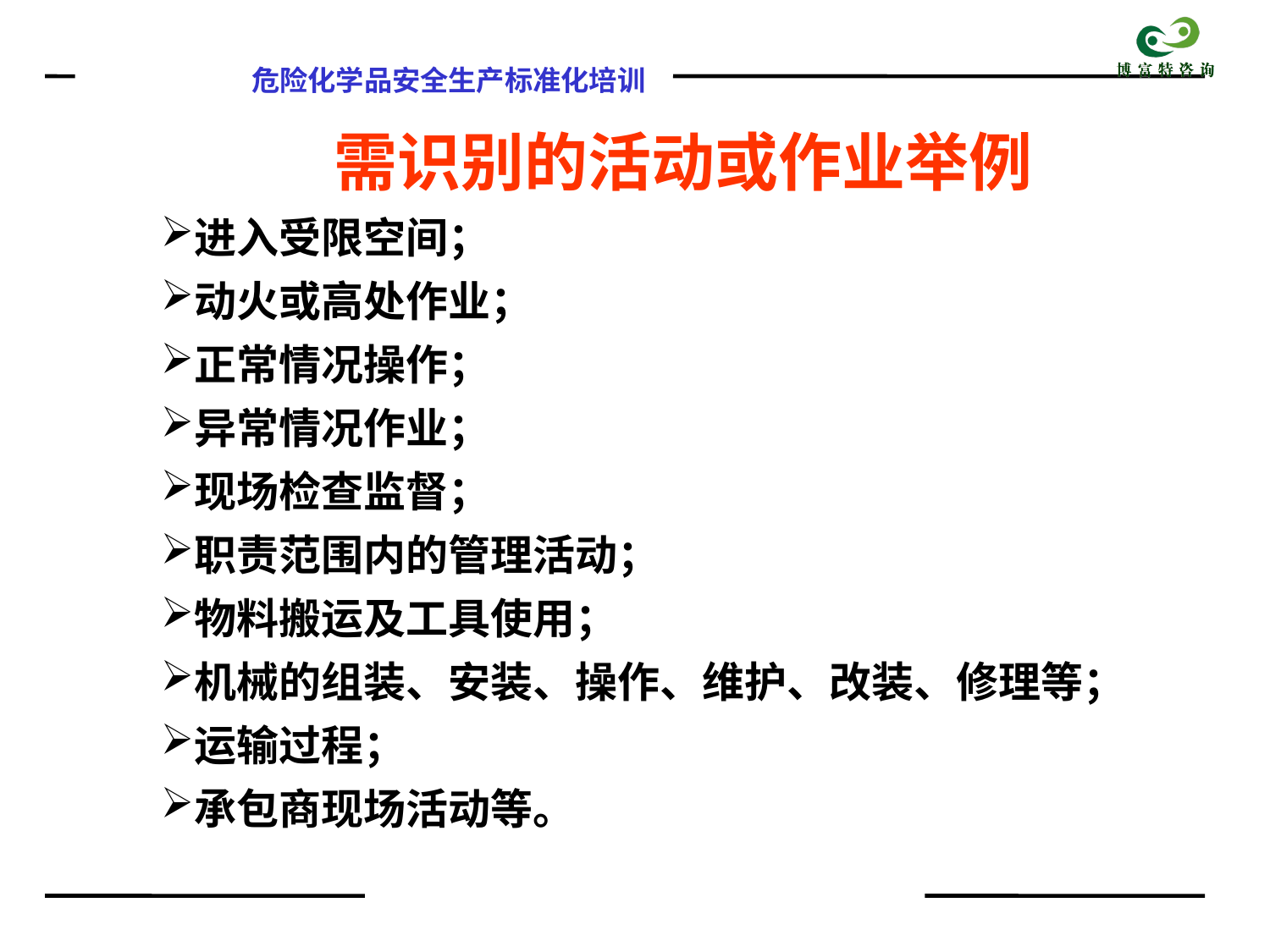

需识别的活动或作业举例
进入受限空间；
动火或高处作业；
正常情况操作；
异常情况作业；
现场检查监督；
职责范围内的管理活动；
物料搬运及工具使用；
机械的组装、安装、操作、维护、改装、修理等；
运输过程；
承包商现场活动等。